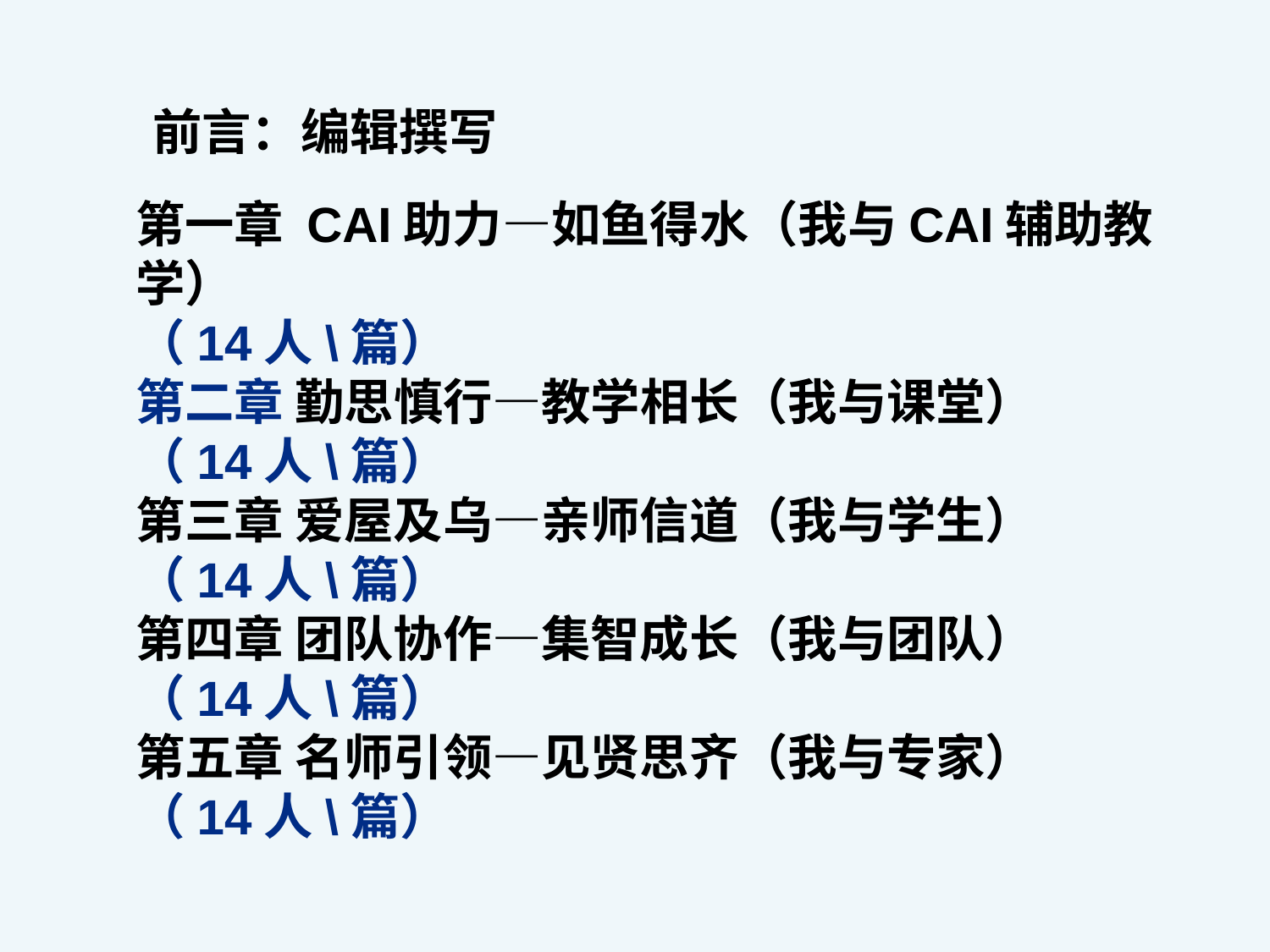

前言：编辑撰写
第一章 CAI助力—如鱼得水（我与CAI辅助教学）
（14人\篇）第二章 勤思慎行—教学相长（我与课堂）
（14人\篇）
第三章 爱屋及乌—亲师信道（我与学生）
（14人\篇）
第四章 团队协作—集智成长（我与团队）
（14人\篇）
第五章 名师引领—见贤思齐（我与专家）
（14人\篇）